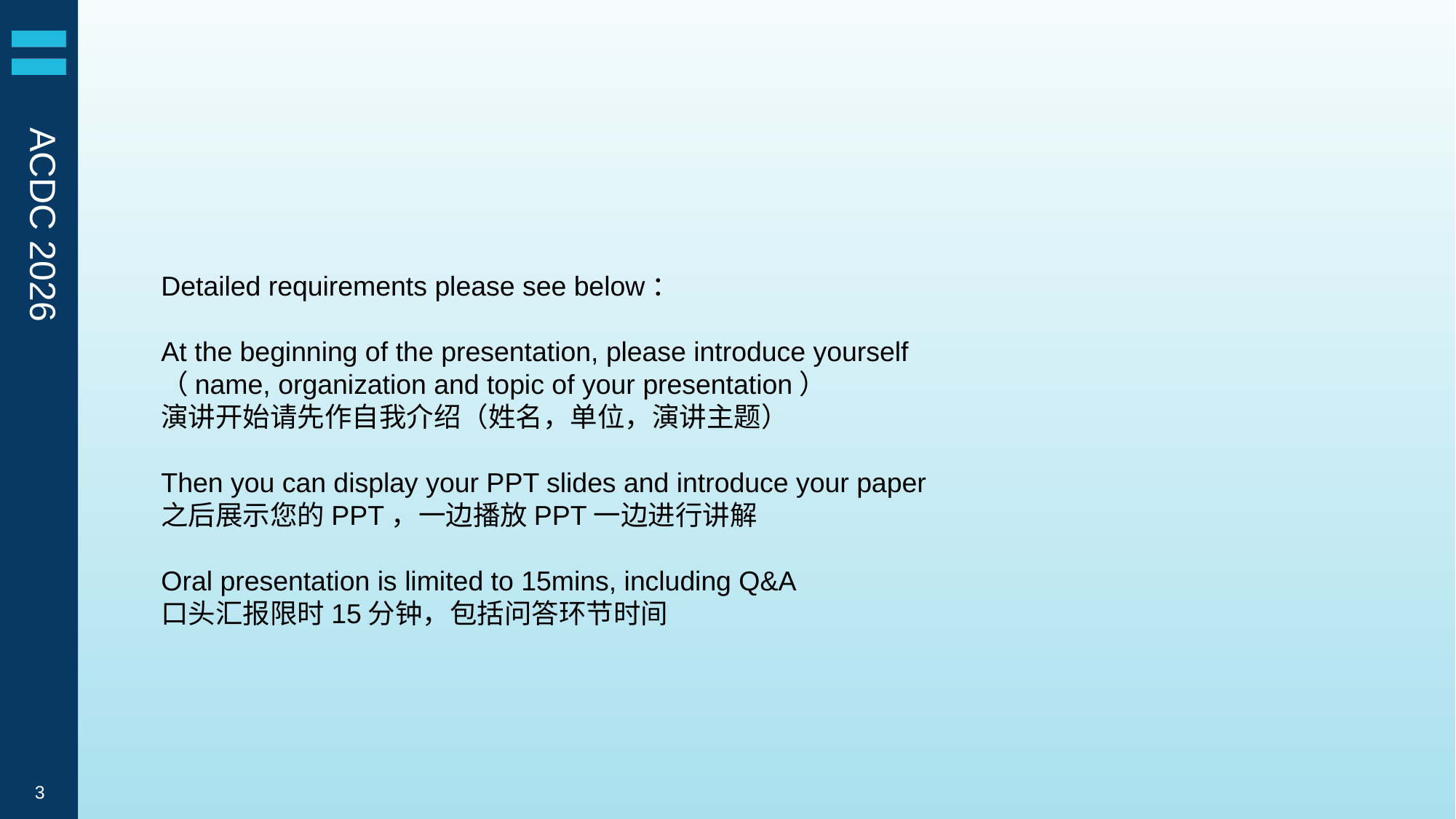

ACDC 2026

Detailed requirements please see below：

At the beginning of the presentation, please introduce yourself （name, organization and topic of your presentation）
演讲开始请先作自我介绍（姓名，单位，演讲主题）

Then you can display your PPT slides and introduce your paper
之后展示您的PPT，一边播放PPT一边进行讲解

Oral presentation is limited to 15mins, including Q&A
口头汇报限时15分钟，包括问答环节时间